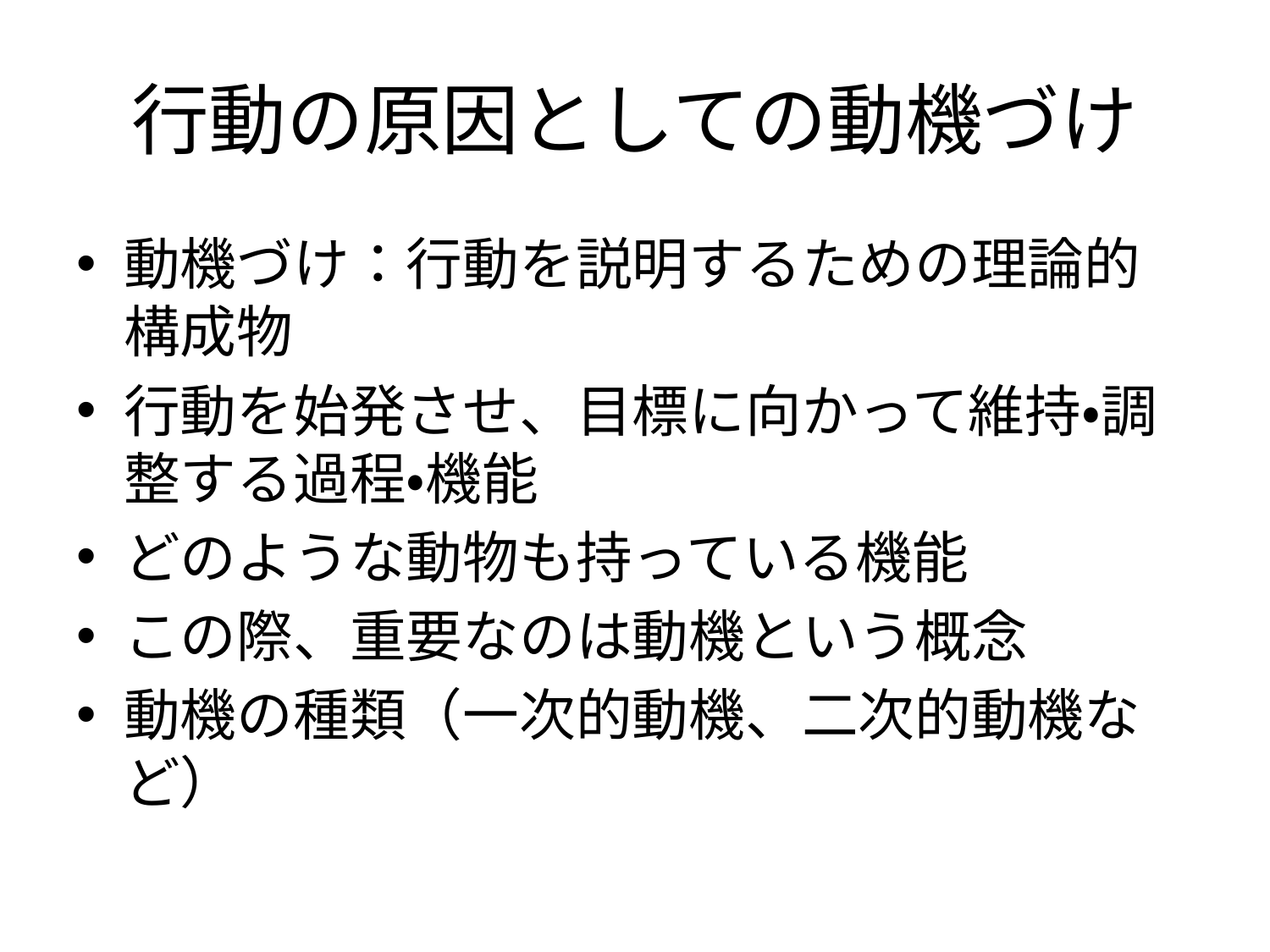

# 行動の原因としての動機づけ
動機づけ：行動を説明するための理論的構成物
行動を始発させ、目標に向かって維持・調整する過程・機能
どのような動物も持っている機能
この際、重要なのは動機という概念
動機の種類（一次的動機、二次的動機など）